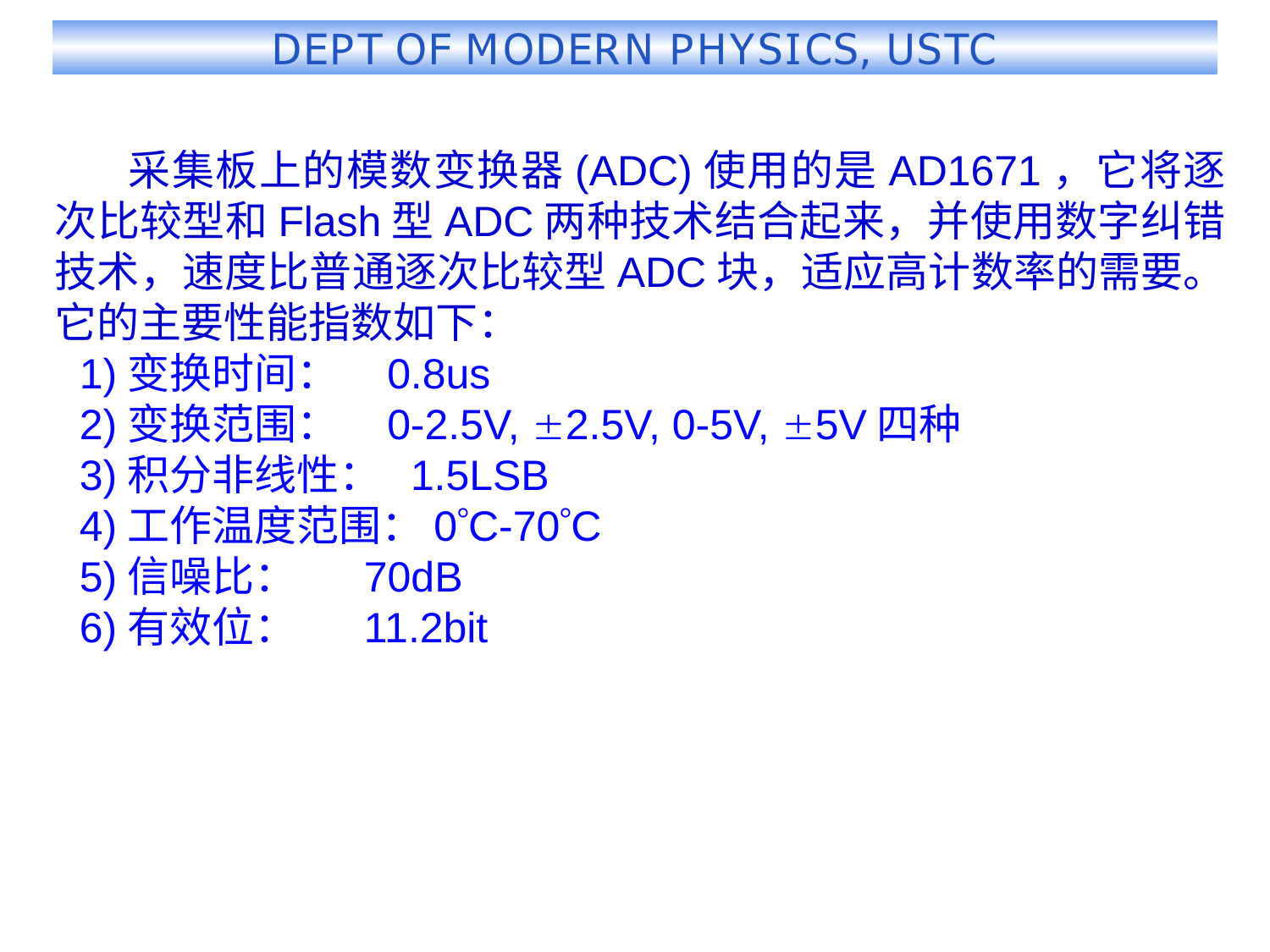

采集板上的模数变换器(ADC)使用的是AD1671，它将逐次比较型和Flash型ADC两种技术结合起来，并使用数字纠错技术，速度比普通逐次比较型ADC块，适应高计数率的需要。它的主要性能指数如下：
1)变换时间：    0.8us
2)变换范围：    0-2.5V, ±2.5V, 0-5V, ±5V四种
3)积分非线性：  1.5LSB
4)工作温度范围：0°C-70°C
5)信噪比：      70dB
6)有效位：      11.2bit